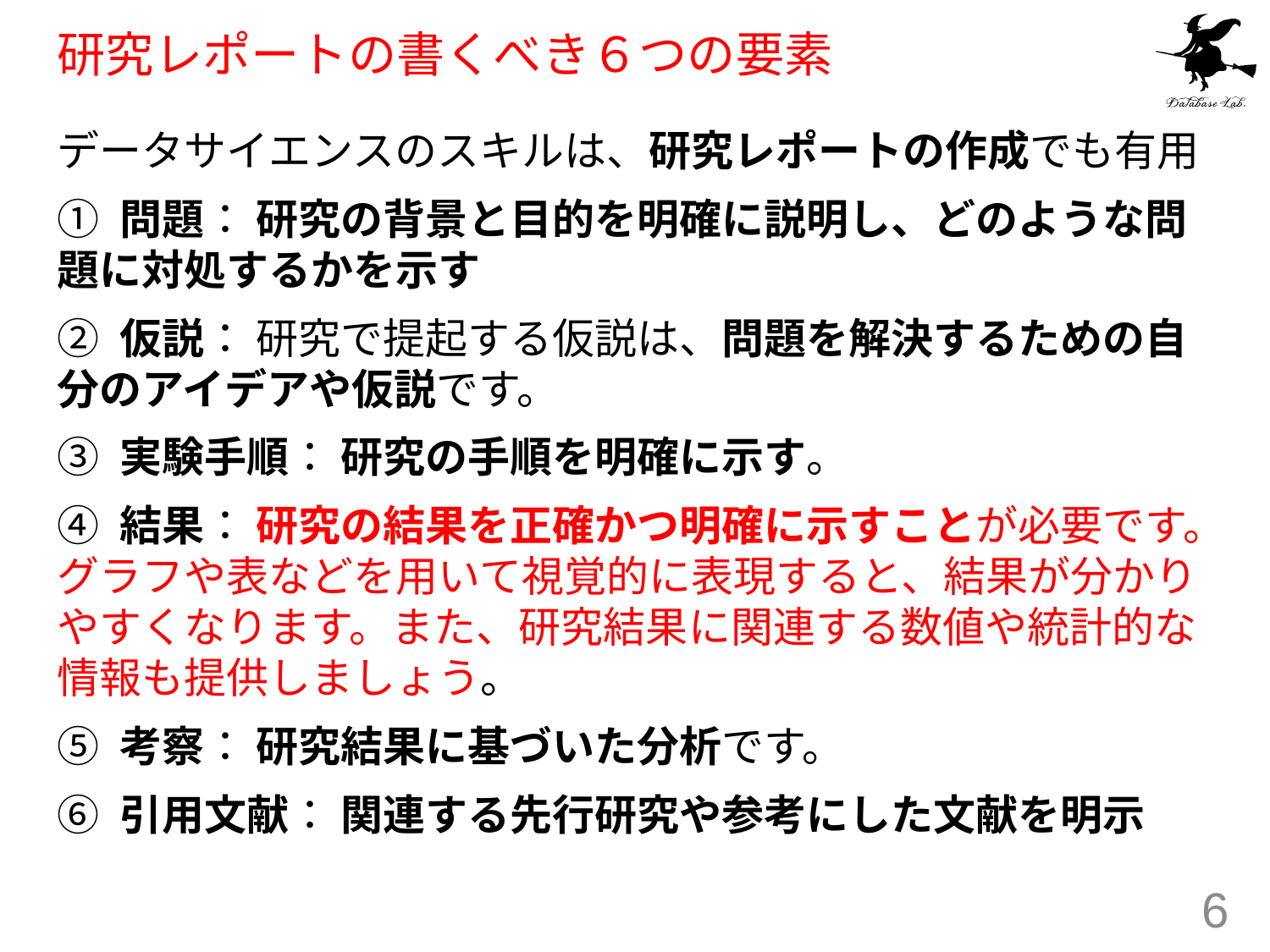

# 研究レポートの書くべき６つの要素
データサイエンスのスキルは、研究レポートの作成でも有用
① 問題： 研究の背景と目的を明確に説明し、どのような問題に対処するかを示す
② 仮説： 研究で提起する仮説は、問題を解決するための自分のアイデアや仮説です。
③ 実験手順： 研究の手順を明確に示す。
④ 結果： 研究の結果を正確かつ明確に示すことが必要です。グラフや表などを用いて視覚的に表現すると、結果が分かりやすくなります。また、研究結果に関連する数値や統計的な情報も提供しましょう。
⑤ 考察： 研究結果に基づいた分析です。
⑥ 引用文献： 関連する先行研究や参考にした文献を明示
6